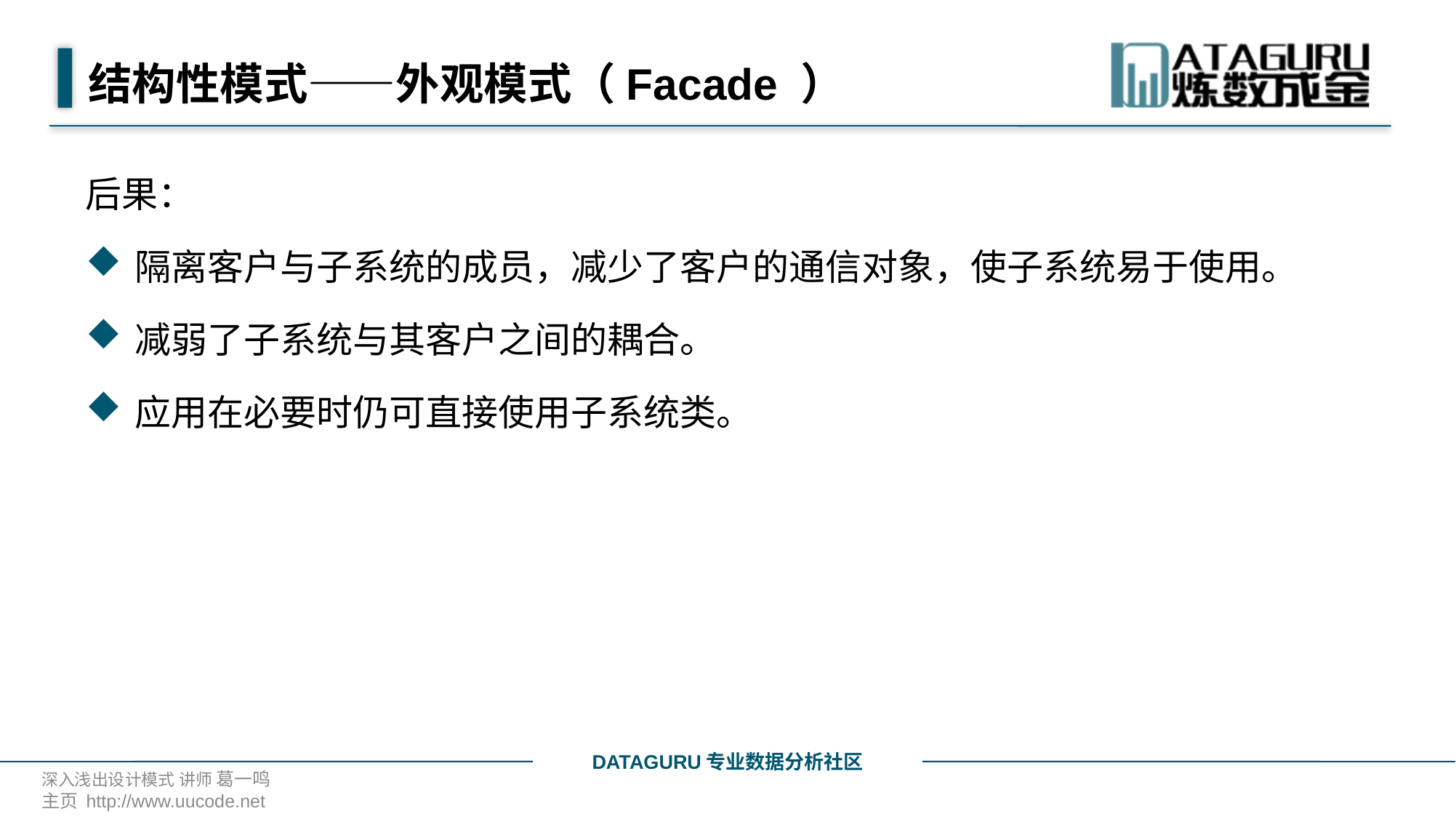

# 结构性模式——外观模式（Facade ）
后果：
隔离客户与子系统的成员，减少了客户的通信对象，使子系统易于使用。
减弱了子系统与其客户之间的耦合。
应用在必要时仍可直接使用子系统类。